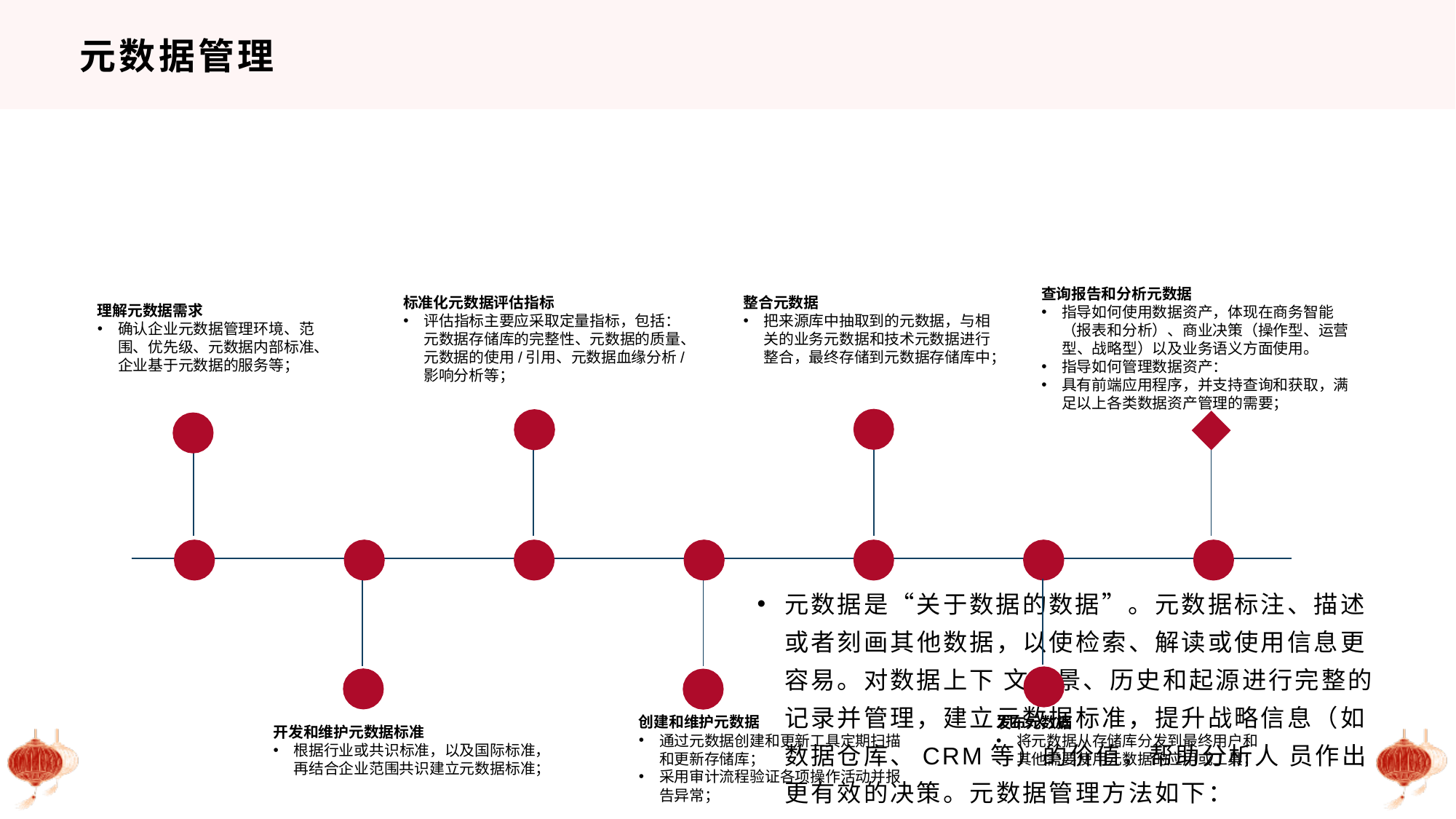

# 元数据管理
查询报告和分析元数据
指导如何使用数据资产，体现在商务智能
（报表和分析）、商业决策（操作型、运营 型、战略型）以及业务语义方面使用。
指导如何管理数据资产：
具有前端应用程序，并支持查询和获取，满 足以上各类数据资产管理的需要；
标准化元数据评估指标
评估指标主要应采取定量指标，包括：  元数据存储库的完整性、元数据的质量、 元数据的使用/引用、元数据血缘分析/  影响分析等；
整合元数据
把来源库中抽取到的元数据，与相 关的业务元数据和技术元数据进行 整合，最终存储到元数据存储库中；
理解元数据需求
确认企业元数据管理环境、范 围、优先级、元数据内部标准、 企业基于元数据的服务等；

元数据是“关于数据的数据”。元数据标注、描述或者刻画其他数据，以使检索、解读或使用信息更容易。对数据上下 文背景、历史和起源进行完整的记录并管理，建立元数据标准，提升战略信息（如数据仓库、CRM等）的价值，帮助分析人 员作出更有效的决策。元数据管理方法如下：

创建和维护元数据
通过元数据创建和更新工具定期扫描 和更新存储库；
采用审计流程验证各项操作活动并报 告异常；
发布元数据
将元数据从存储库分发到最终用户和 其他需要使用元数据的应用或工具；
开发和维护元数据标准
根据行业或共识标准，以及国际标准， 再结合企业范围共识建立元数据标准；